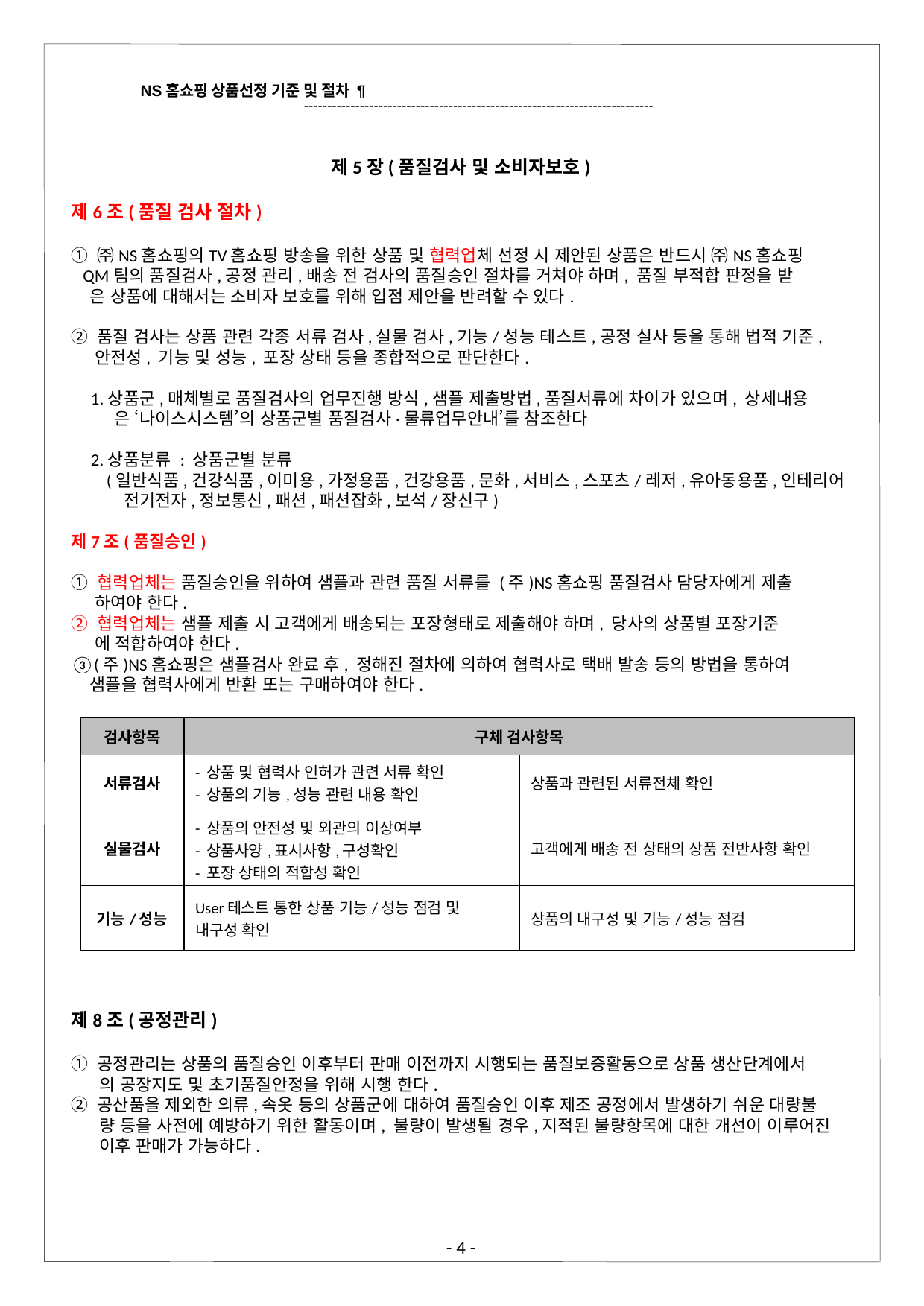

NS홈쇼핑 상품선정 기준 및 절차 ¶
---------------------------------------------------------------------------
제5장(품질검사 및 소비자보호)

제6조(품질 검사 절차)

① ㈜NS홈쇼핑의TV홈쇼핑 방송을 위한 상품 및 협력업체 선정 시 제안된 상품은 반드시 ㈜NS홈쇼핑
   QM팀의 품질검사,공정 관리,배송 전 검사의 품질승인 절차를 거쳐야 하며, 품질 부적합 판정을 받
   은 상품에 대해서는 소비자 보호를 위해 입점 제안을 반려할 수 있다.

② 품질 검사는 상품 관련 각종 서류 검사,실물 검사,기능/성능 테스트,공정 실사 등을 통해 법적 기준,
    안전성, 기능 및 성능, 포장 상태 등을 종합적으로 판단한다.

     1.상품군,매체별로 품질검사의 업무진행 방식,샘플 제출방법,품질서류에 차이가 있으며, 상세내용
        은 ‘나이스시스템’의 상품군별 품질검사·물류업무안내’를 참조한다

     2.상품분류 : 상품군별 분류
         (일반식품,건강식품,이미용,가정용품,건강용품,문화,서비스,스포츠/레저,유아동용품,인테리어
          전기전자,정보통신,패션,패션잡화,보석/장신구)

제7조(품질승인)

① 협력업체는 품질승인을 위하여 샘플과 관련 품질 서류를 (주)NS홈쇼핑 품질검사 담당자에게 제출
    하여야 한다.
② 협력업체는 샘플 제출 시 고객에게 배송되는 포장형태로 제출해야 하며, 당사의 상품별 포장기준
    에 적합하여야 한다.
③(주)NS홈쇼핑은 샘플검사 완료 후, 정해진 절차에 의하여 협력사로 택배 발송 등의 방법을 통하여
   샘플을 협력사에게 반환 또는 구매하여야 한다.

제8조(공정관리)

① 공정관리는 상품의 품질승인 이후부터 판매 이전까지 시행되는 품질보증활동으로 상품 생산단계에서
     의 공장지도 및 초기품질안정을 위해 시행 한다.
② 공산품을 제외한 의류,속옷 등의 상품군에 대하여 품질승인 이후 제조 공정에서 발생하기 쉬운 대량불
     량 등을 사전에 예방하기 위한 활동이며, 불량이 발생될 경우,지적된 불량항목에 대한 개선이 이루어진
     이후 판매가 가능하다.
| 검사항목 | 구체 검사항목 |  |
| --- | --- | --- |
| 서류검사 | - 상품 및 협력사 인허가 관련 서류 확인 - 상품의 기능,성능 관련 내용 확인 | 상품과 관련된 서류전체 확인 |
| 실물검사 | - 상품의 안전성 및 외관의 이상여부 - 상품사양,표시사항,구성확인 - 포장 상태의 적합성 확인 | 고객에게 배송 전 상태의 상품 전반사항 확인 |
| 기능/성능 | User테스트 통한 상품 기능/성능 점검 및 내구성 확인 | 상품의 내구성 및 기능/성능 점검 |
- 4 -